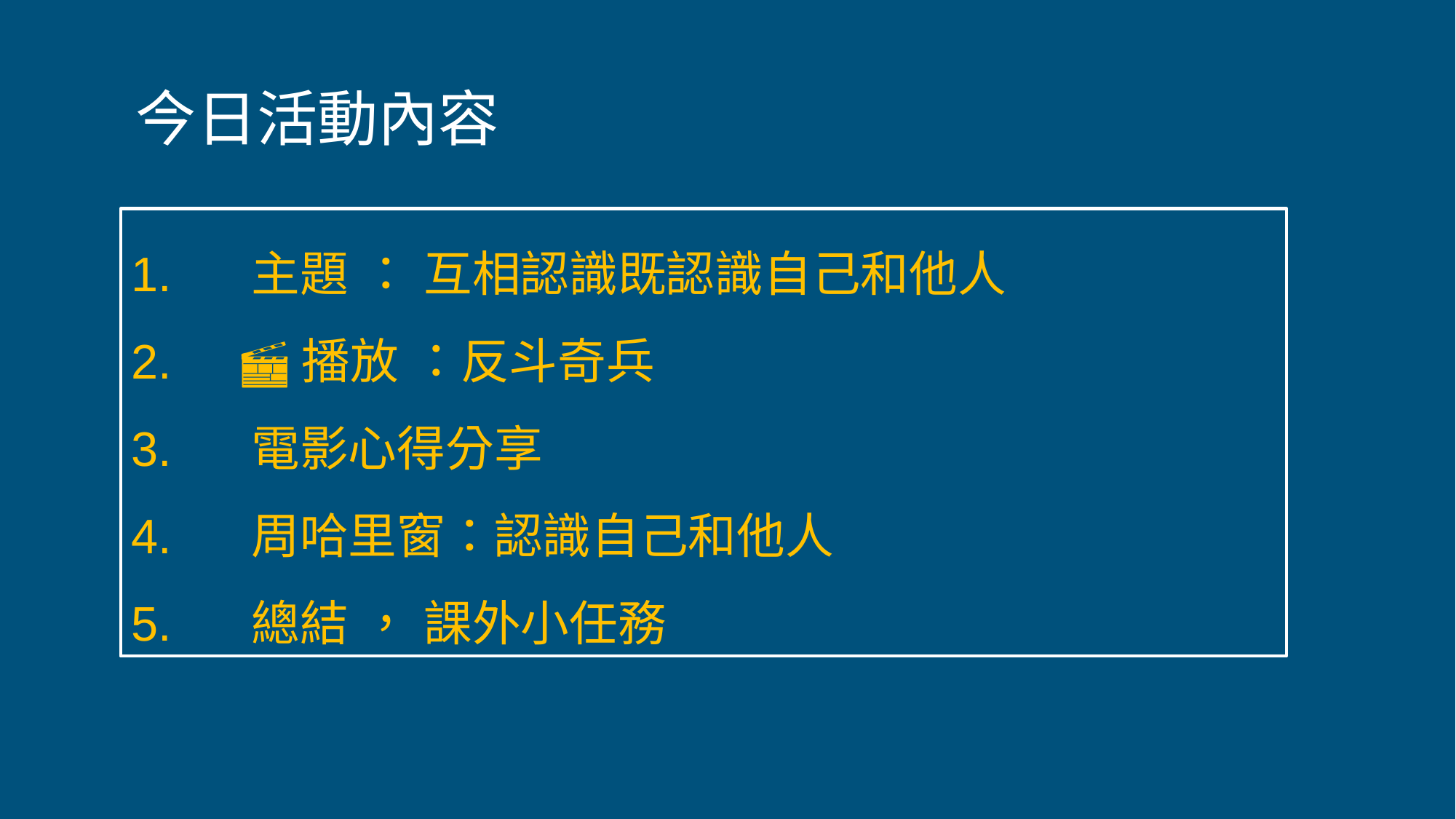

# 今日活動內容
     主題 ： 互相認識既認識自己和他人
     🎬播放 ：反斗奇兵
     電影心得分享
     周哈里窗🪟🪟：認識自己和他人總部控制中心
     總結 ， 課外小任務